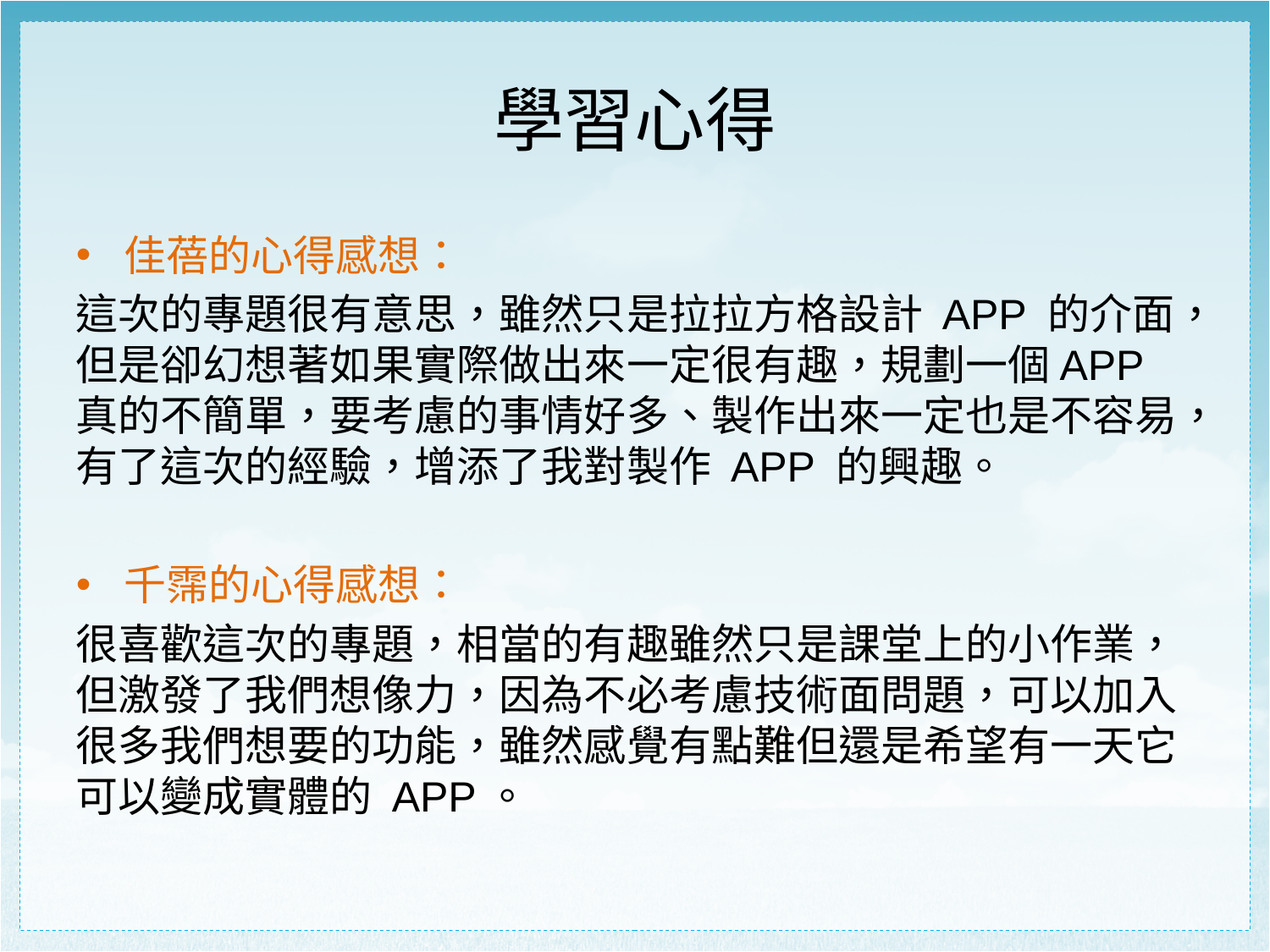

# 學習心得
佳蓓的心得感想：
這次的專題很有意思，雖然只是拉拉方格設計 APP 的介面，但是卻幻想著如果實際做出來一定很有趣，規劃一個APP真的不簡單，要考慮的事情好多、製作出來一定也是不容易，有了這次的經驗，增添了我對製作 APP 的興趣。

千霈的心得感想：
很喜歡這次的專題，相當的有趣雖然只是課堂上的小作業，但激發了我們想像力，因為不必考慮技術面問題，可以加入很多我們想要的功能，雖然感覺有點難但還是希望有一天它可以變成實體的 APP。